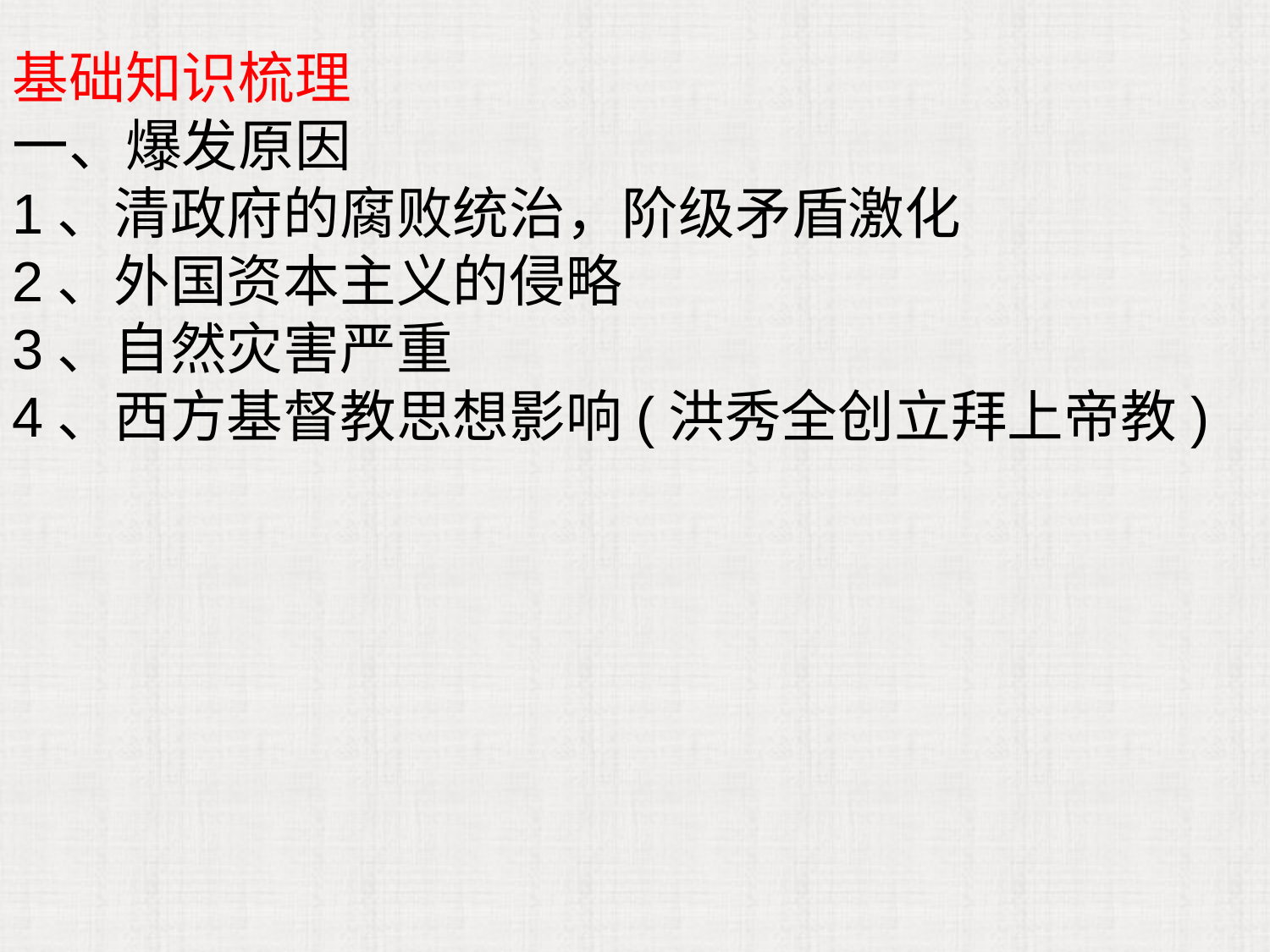

基础知识梳理
一、爆发原因
1、清政府的腐败统治，阶级矛盾激化
2、外国资本主义的侵略
3、自然灾害严重
4、西方基督教思想影响(洪秀全创立拜上帝教)